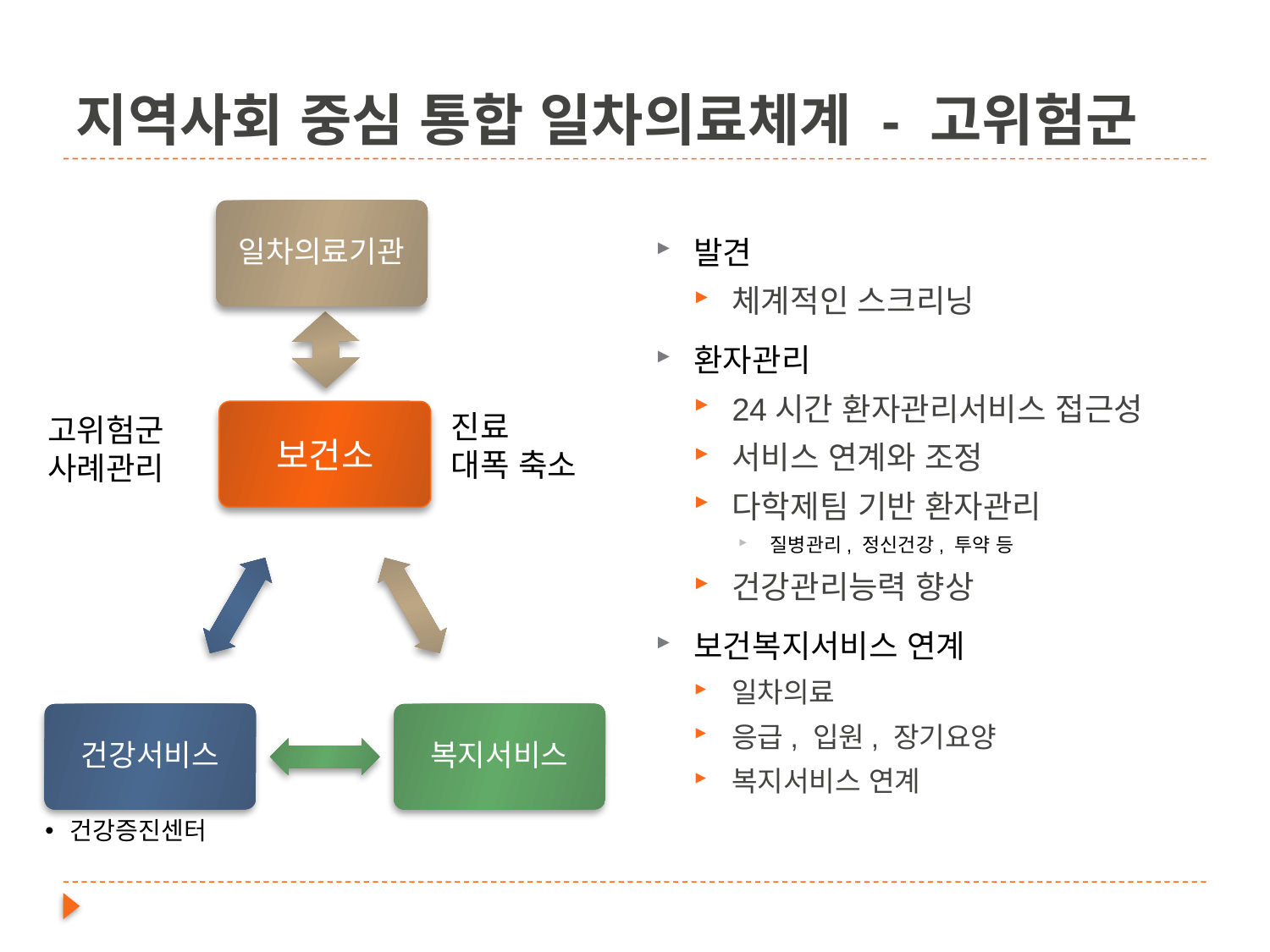

# 지역사회 중심 통합 일차의료체계 - 고위험군

일차의료기관
발견
체계적인 스크리닝
환자관리
24시간 환자관리서비스 접근성
서비스 연계와 조정
다학제팀 기반 환자관리
질병관리, 정신건강, 투약 등
건강관리능력 향상
보건복지서비스 연계
일차의료
응급, 입원, 장기요양
복지서비스 연계

진료
대폭 축소
보건소
고위험군
사례관리

건강서비스

복지서비스

건강증진센터